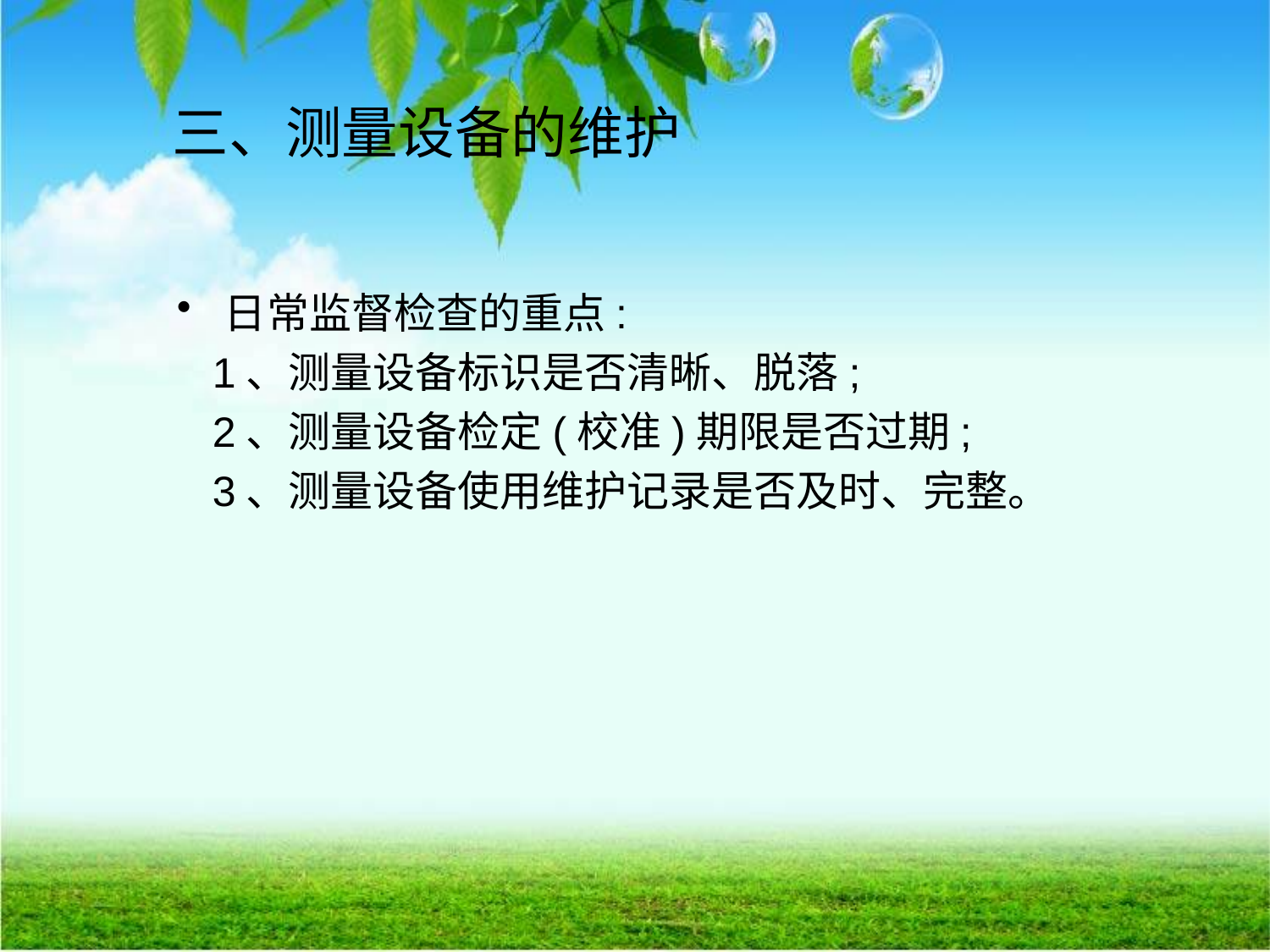

# 三、测量设备的维护
日常监督检查的重点:
   1、测量设备标识是否清晰、脱落;
   2、测量设备检定(校准)期限是否过期;
   3、测量设备使用维护记录是否及时、完整。